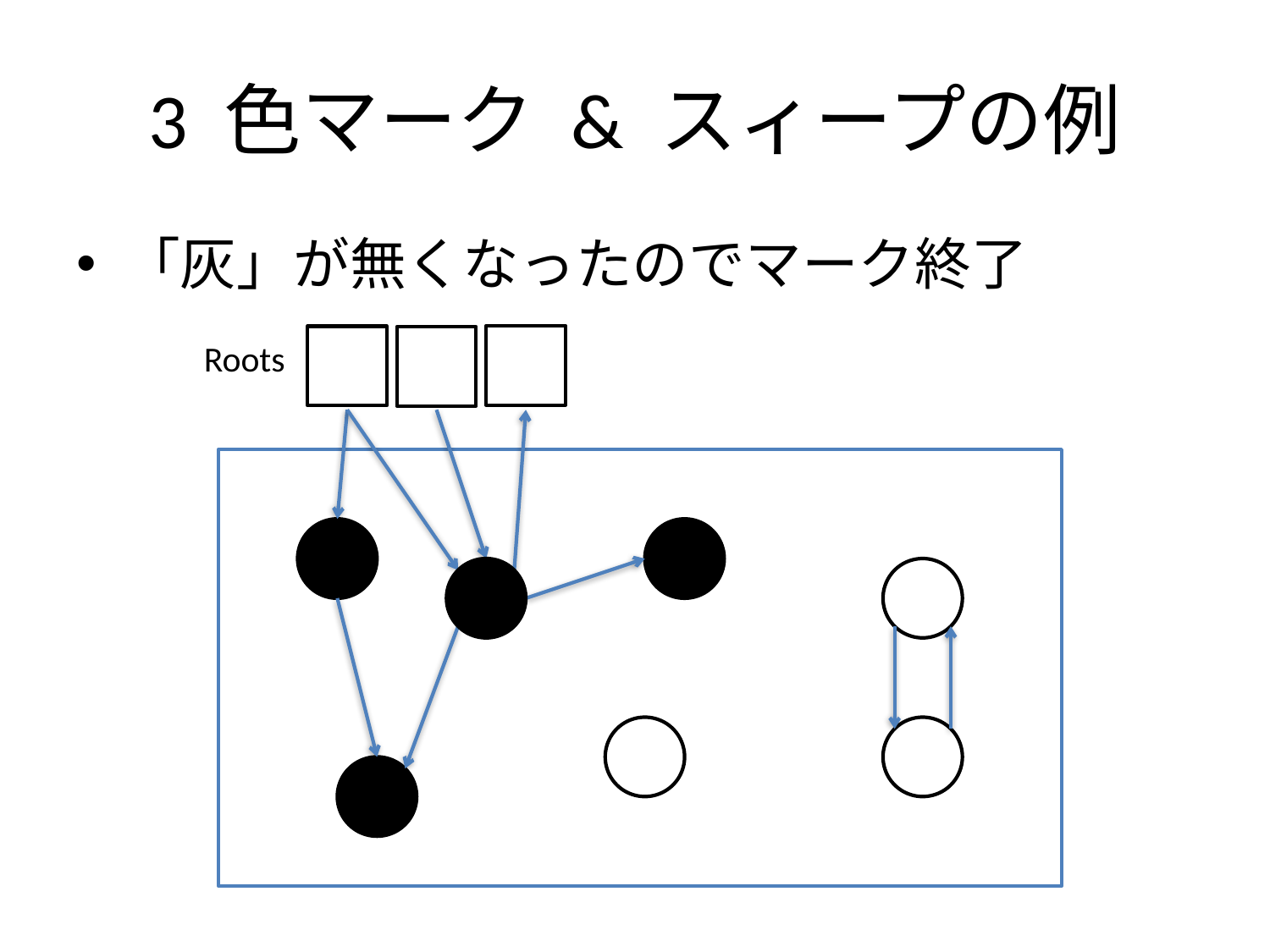

# 3 色マーク & スィープの例
「灰」が無くなったのでマーク終了

Roots